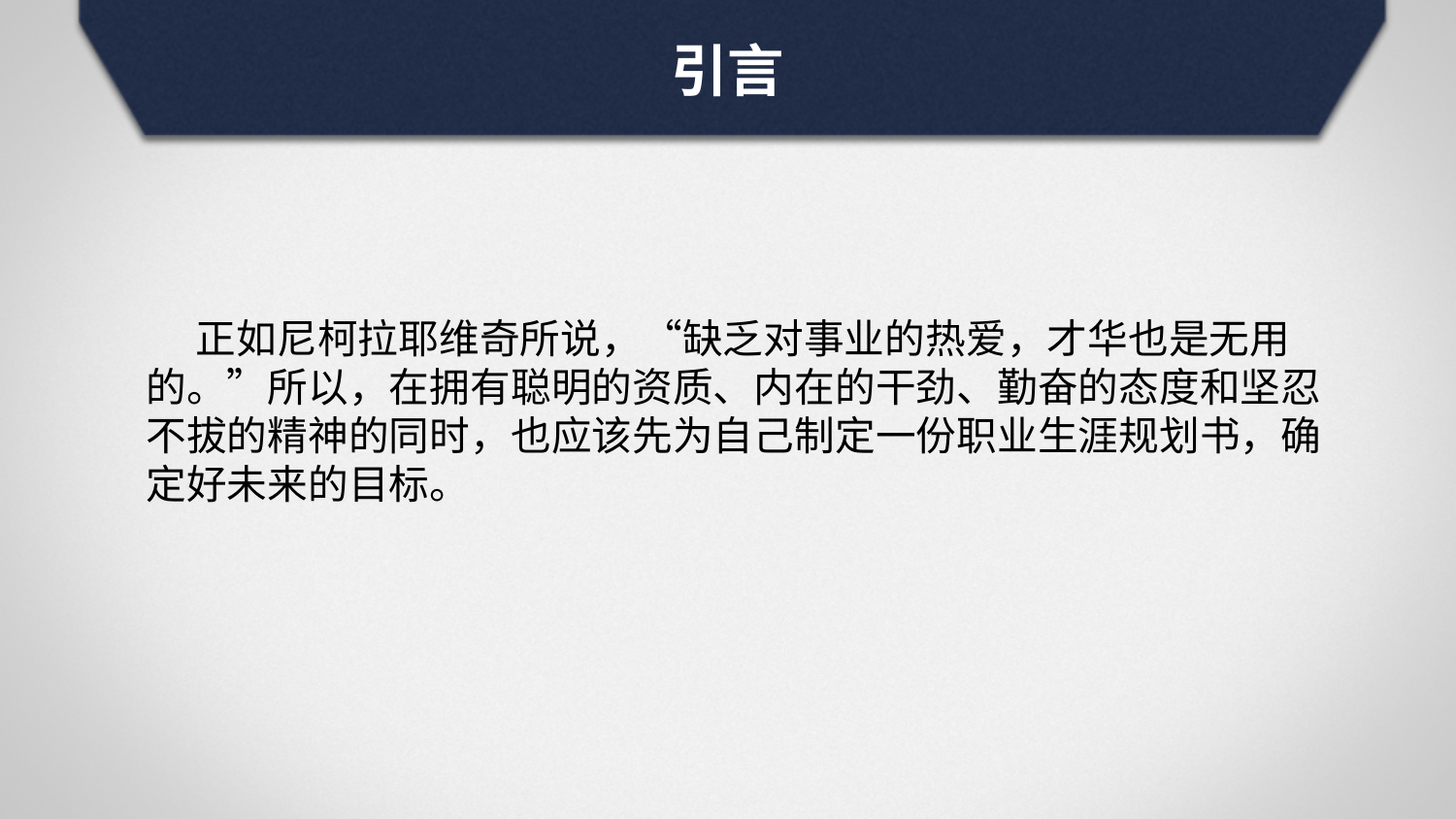

引言
     正如尼柯拉耶维奇所说，“缺乏对事业的热爱，才华也是无用的。”所以，在拥有聪明的资质、内在的干劲、勤奋的态度和坚忍不拔的精神的同时，也应该先为自己制定一份职业生涯规划书，确定好未来的目标。